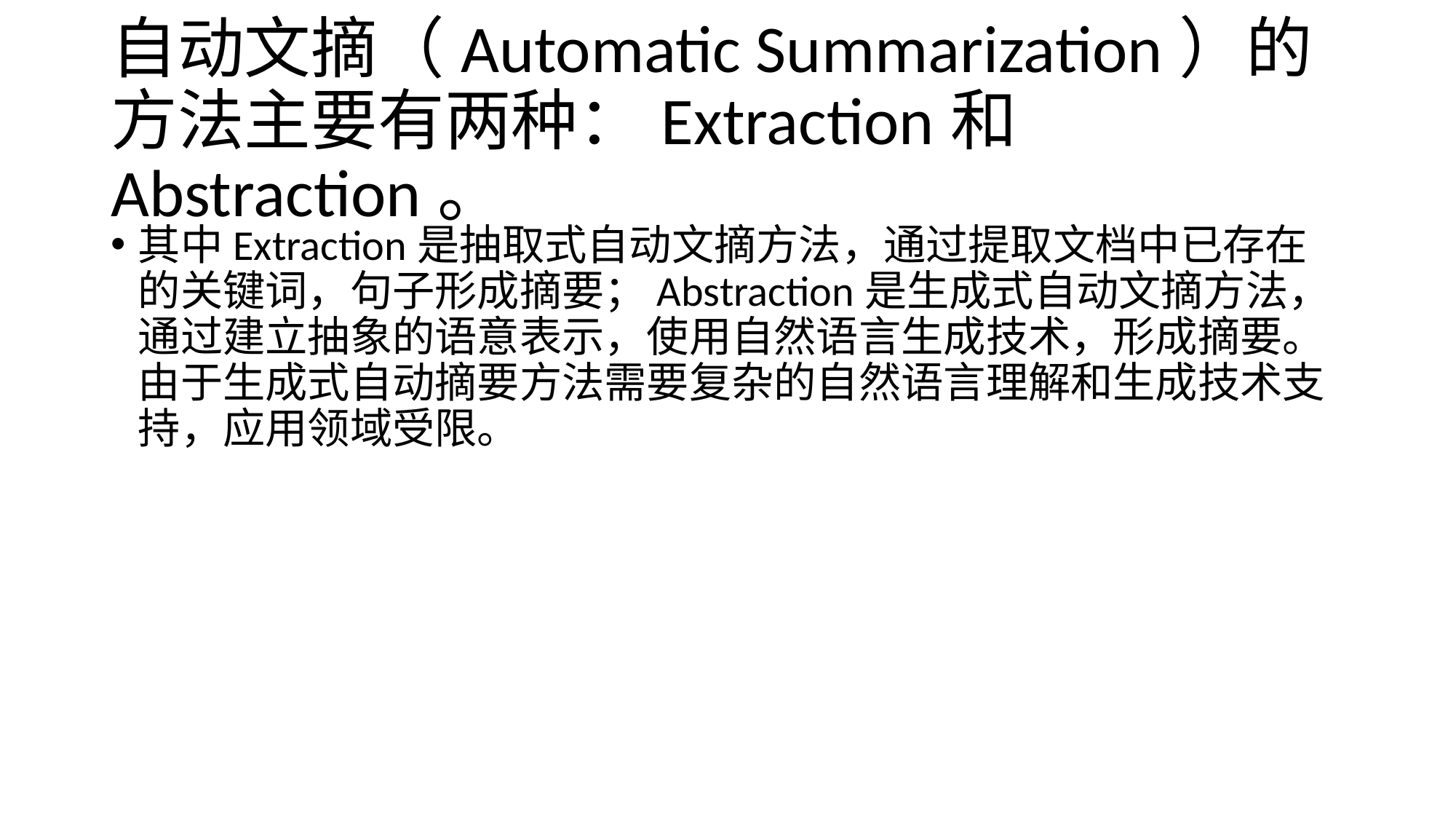

# 自动文摘（Automatic Summarization）的方法主要有两种：Extraction和Abstraction。
其中Extraction是抽取式自动文摘方法，通过提取文档中已存在的关键词，句子形成摘要；Abstraction是生成式自动文摘方法，通过建立抽象的语意表示，使用自然语言生成技术，形成摘要。由于生成式自动摘要方法需要复杂的自然语言理解和生成技术支持，应用领域受限。